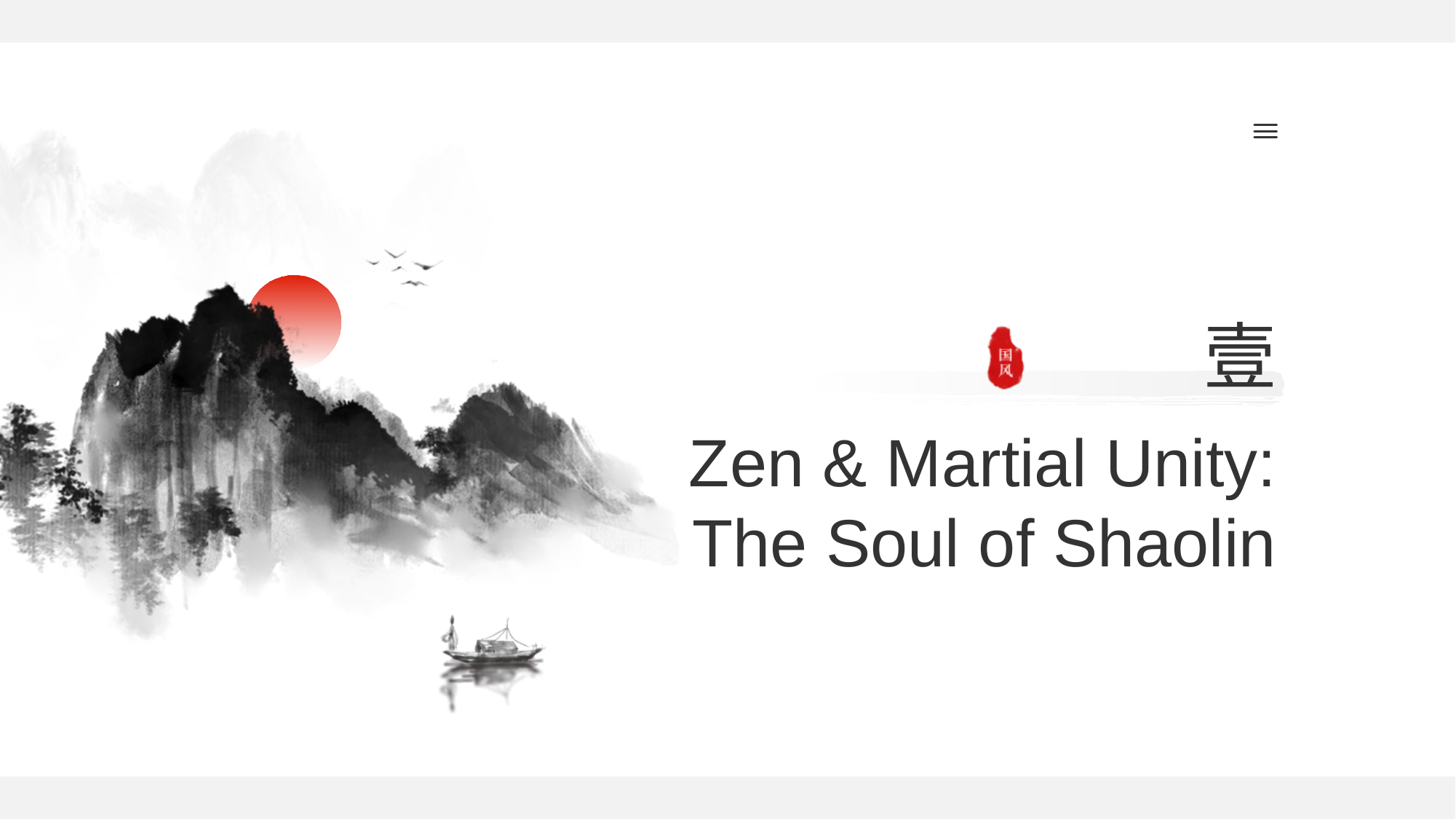

壹
# Zen & Martial Unity: The Soul of Shaolin